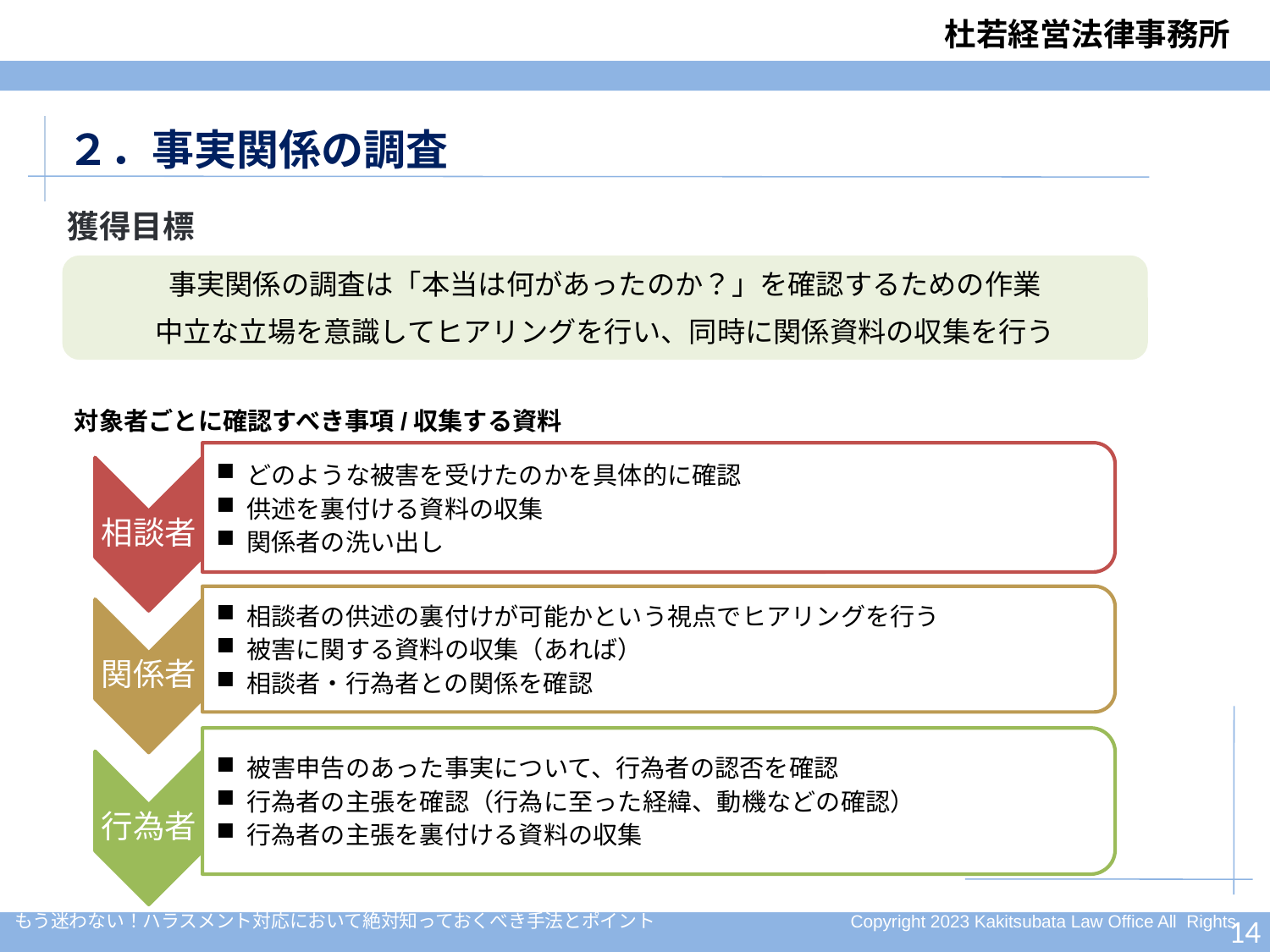

２．事実関係の調査
獲得目標

事実関係の調査は「本当は何があったのか？」を確認するための作業
中立な立場を意識してヒアリングを行い、同時に関係資料の収集を行う
対象者ごとに確認すべき事項/収集する資料
相談者
 どのような被害を受けたのかを具体的に確認
 供述を裏付ける資料の収集
 関係者の洗い出し
関係者
 相談者の供述の裏付けが可能かという視点でヒアリングを行う
 被害に関する資料の収集（あれば）
 相談者・行為者との関係を確認
行為者
 被害申告のあった事実について、行為者の認否を確認
 行為者の主張を確認（行為に至った経緯、動機などの確認）
 行為者の主張を裏付ける資料の収集
14